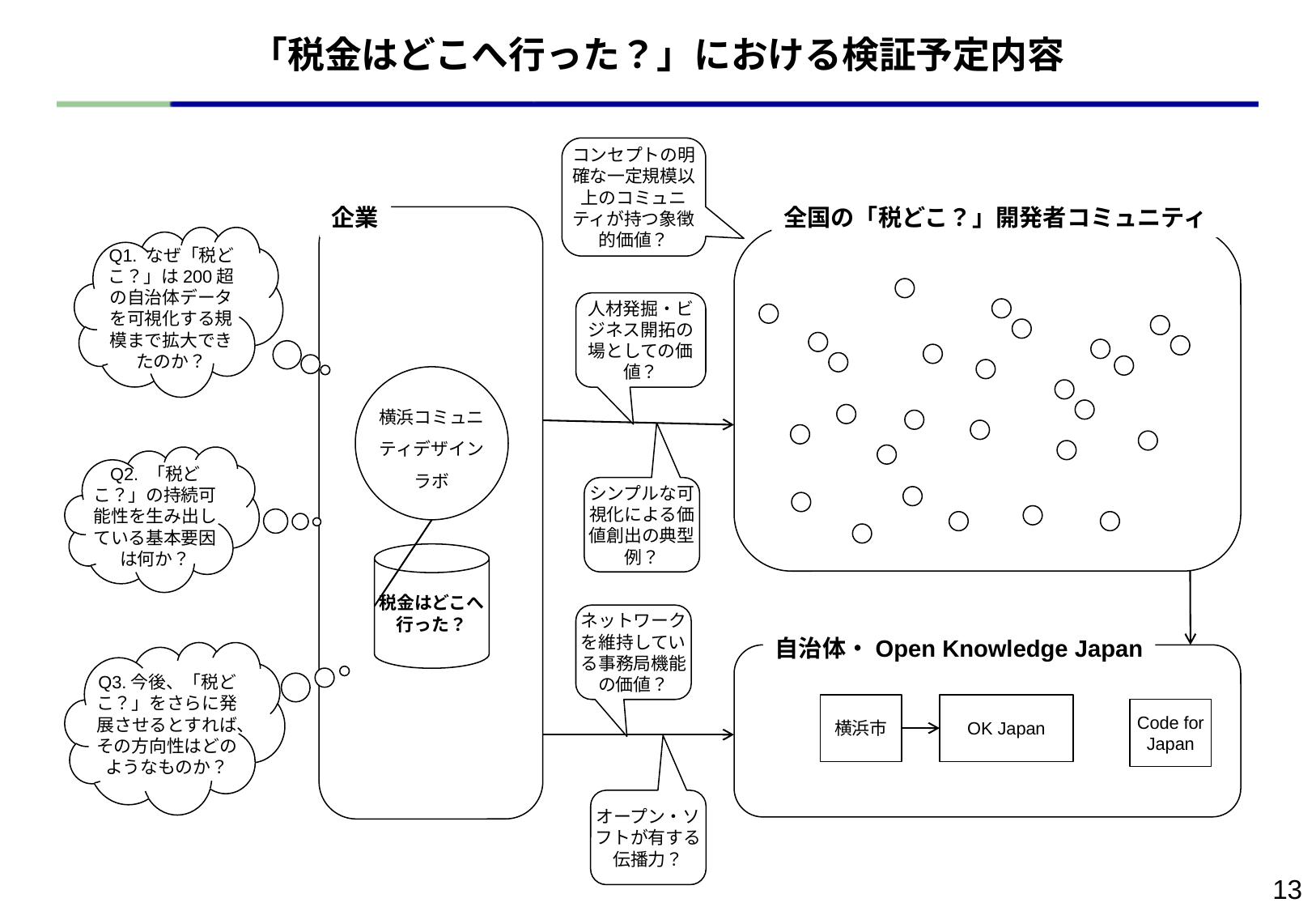

# 「税金はどこへ行った？」における検証予定内容
コンセプトの明確な一定規模以上のコミュニティが持つ象徴的価値？
企業
全国の「税どこ？」開発者コミュニティ

Q1. なぜ「税どこ？」は200超の自治体データを可視化する規模まで拡大できたのか？

人材発掘・ビジネス開拓の場としての価値？

横浜コミュニティデザインラボ

Q2. 「税どこ？」の持続可能性を生み出している基本要因は何か？
シンプルな可視化による価値創出の典型例？

税金はどこへ行った？
ネットワークを維持している事務局機能の価値？
自治体・Open Knowledge Japan
Q3.今後、「税どこ？」をさらに発展させるとすれば、その方向性はどのようなものか？

横浜市
OK Japan
Code for Japan
オープン・ソフトが有する伝播力？